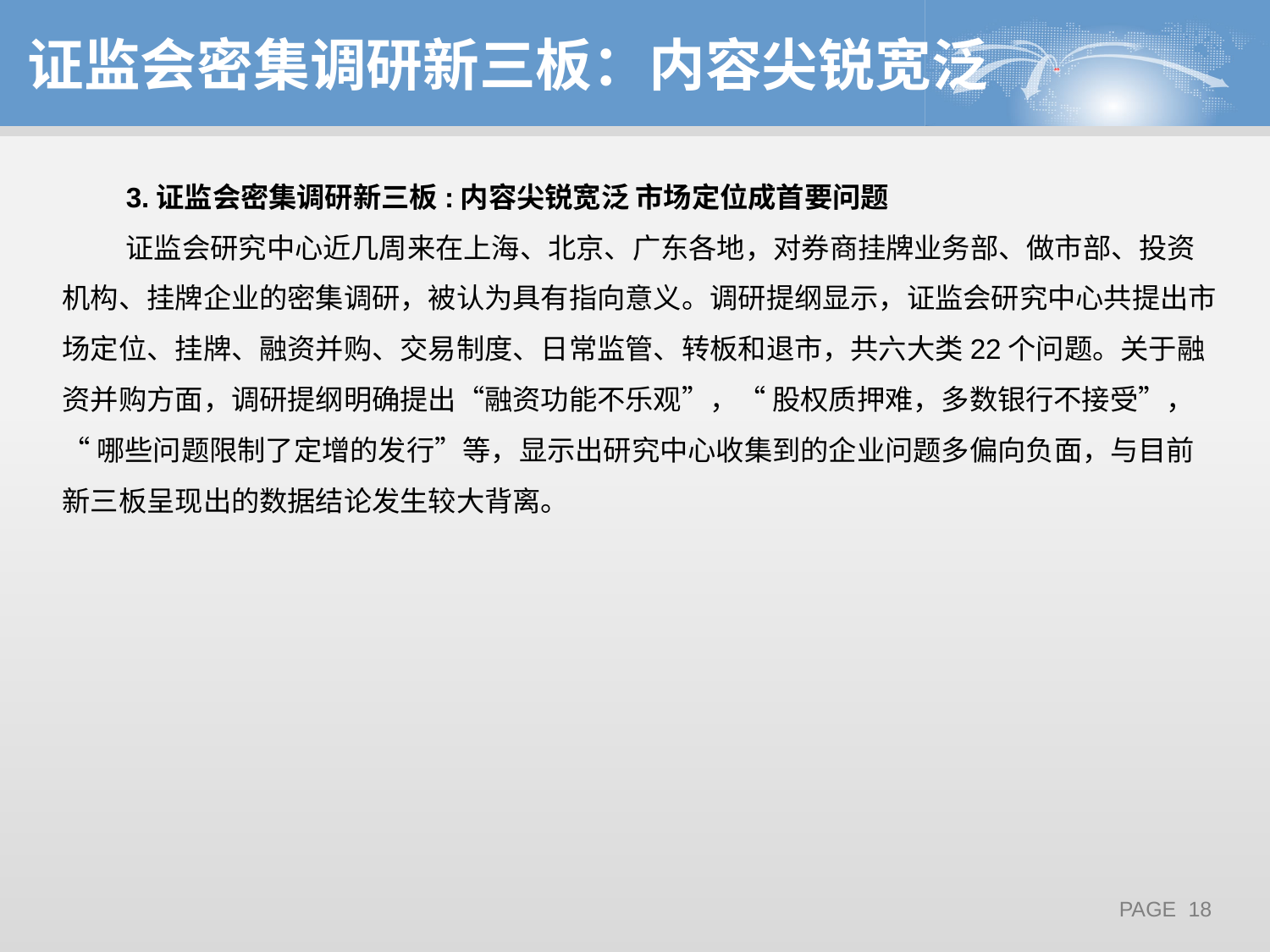

证监会密集调研新三板：内容尖锐宽泛
3.证监会密集调研新三板:内容尖锐宽泛 市场定位成首要问题
证监会研究中心近几周来在上海、北京、广东各地，对券商挂牌业务部、做市部、投资机构、挂牌企业的密集调研，被认为具有指向意义。调研提纲显示，证监会研究中心共提出市场定位、挂牌、融资并购、交易制度、日常监管、转板和退市，共六大类22个问题。关于融资并购方面，调研提纲明确提出“融资功能不乐观”，“ 股权质押难，多数银行不接受”，“ 哪些问题限制了定增的发行”等，显示出研究中心收集到的企业问题多偏向负面，与目前新三板呈现出的数据结论发生较大背离。